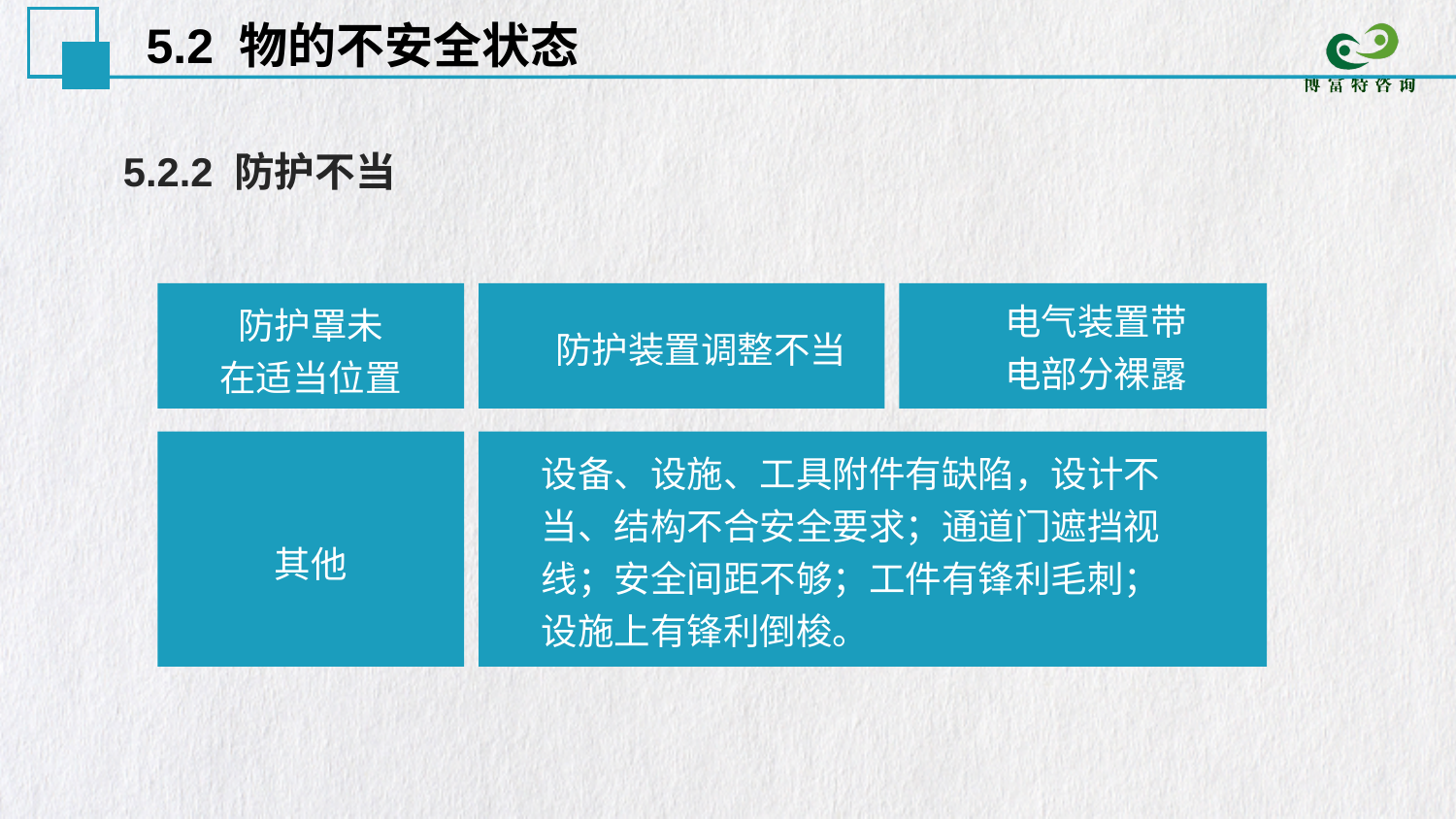

5.2 物的不安全状态

5.2.2 防护不当

电气装置带
电部分裸露
防护罩未
在适当位置
防护装置调整不当

设备、设施、工具附件有缺陷，设计不当、结构不合安全要求；通道门遮挡视线；安全间距不够；工件有锋利毛刺；设施上有锋利倒梭。
其他